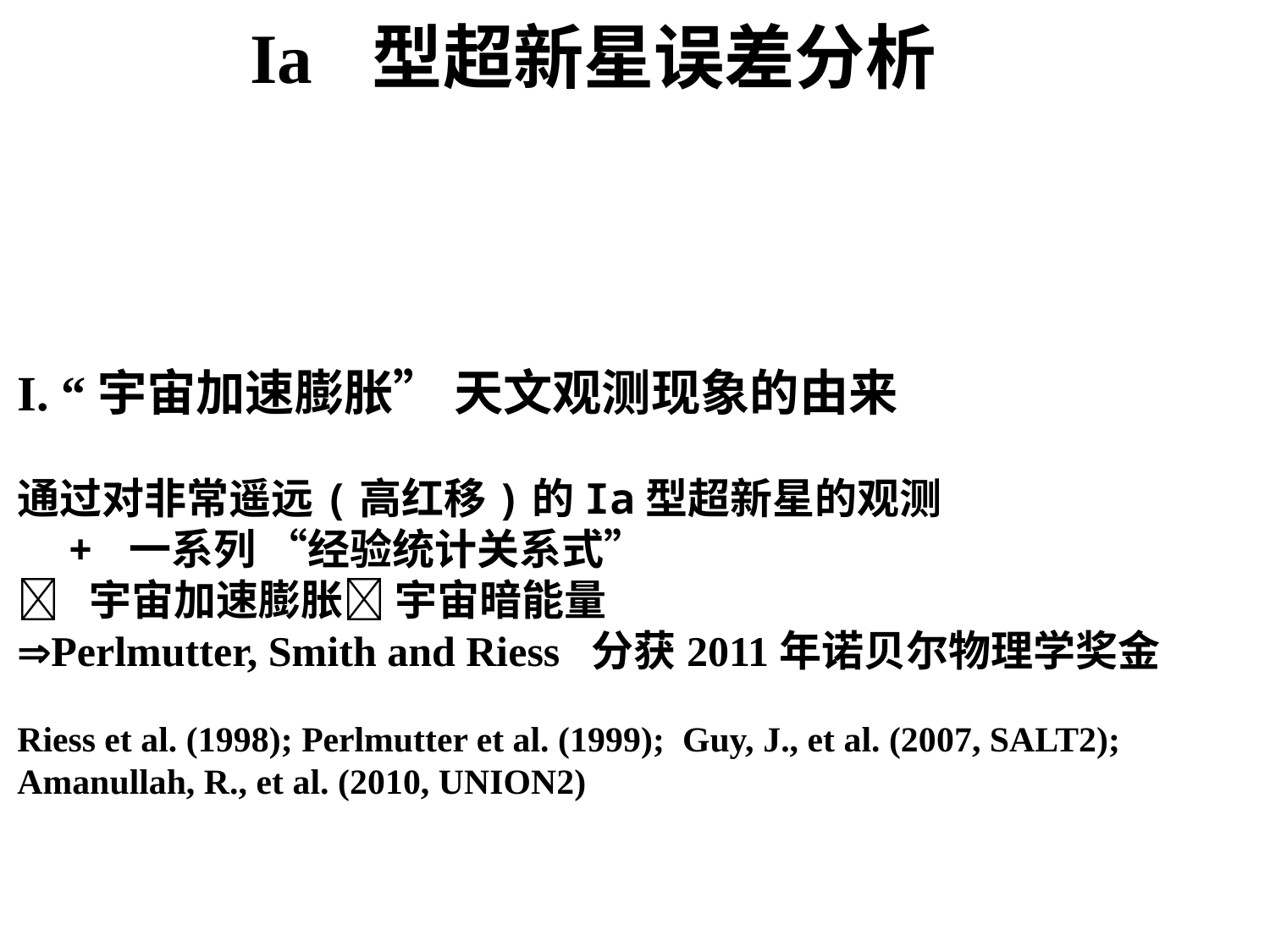

Ia 型超新星误差分析

I. “宇宙加速膨胀” 天文观测现象的由来

通过对非常遥远(高红移)的Ia型超新星的观测
  + 一系列 “经验统计关系式”
⇒  宇宙加速膨胀⇒ 宇宙暗能量
⇒Perlmutter, Smith and Riess  分获2011年诺贝尔物理学奖金

Riess et al. (1998); Perlmutter et al. (1999);  Guy, J., et al. (2007, SALT2); Amanullah, R., et al. (2010, UNION2)